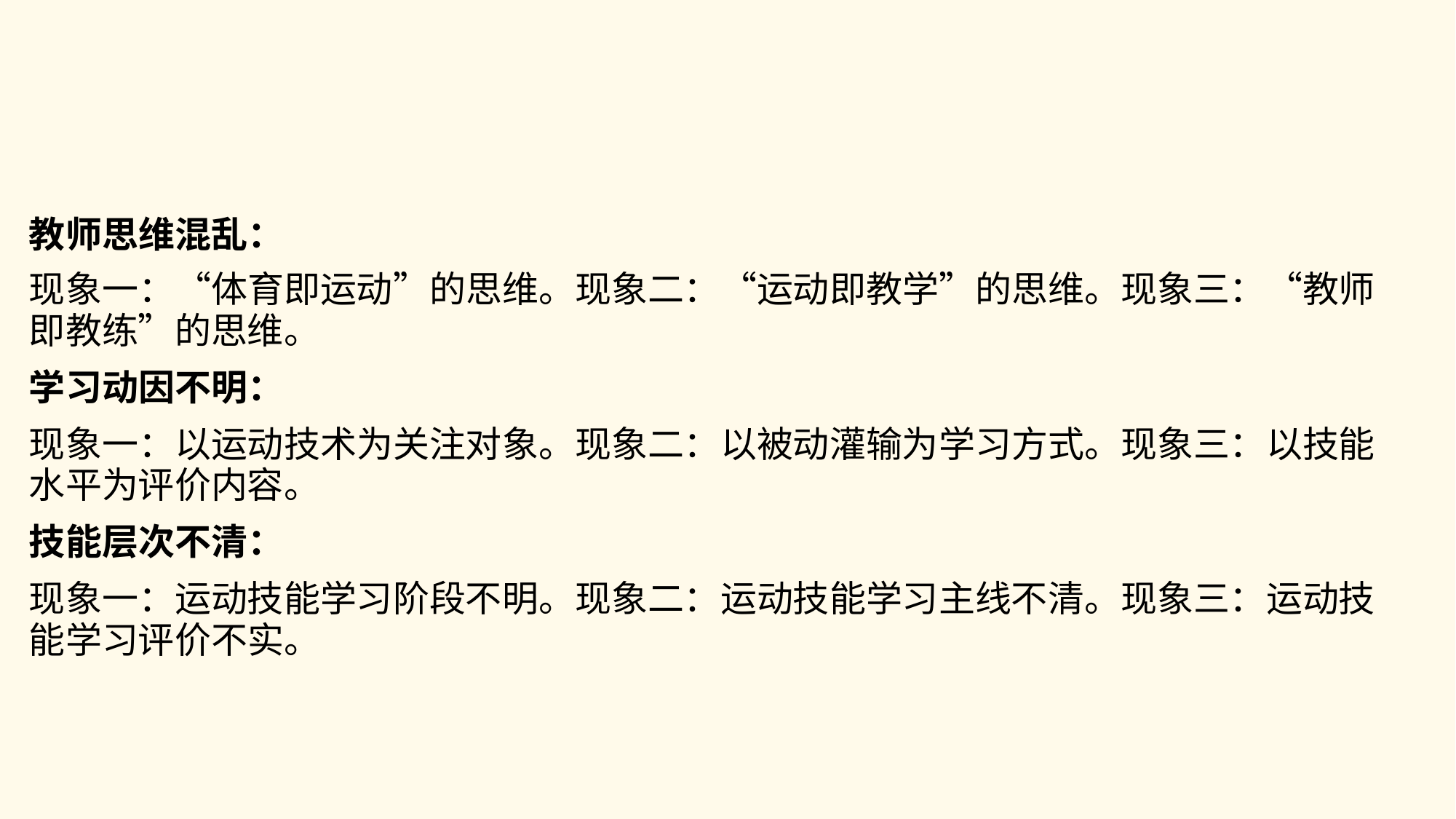

#
教师思维混乱：
现象一：“体育即运动”的思维。现象二：“运动即教学”的思维。现象三：“教师即教练”的思维。
学习动因不明：
现象一：以运动技术为关注对象。现象二：以被动灌输为学习方式。现象三：以技能水平为评价内容。
技能层次不清：
现象一：运动技能学习阶段不明。现象二：运动技能学习主线不清。现象三：运动技能学习评价不实。